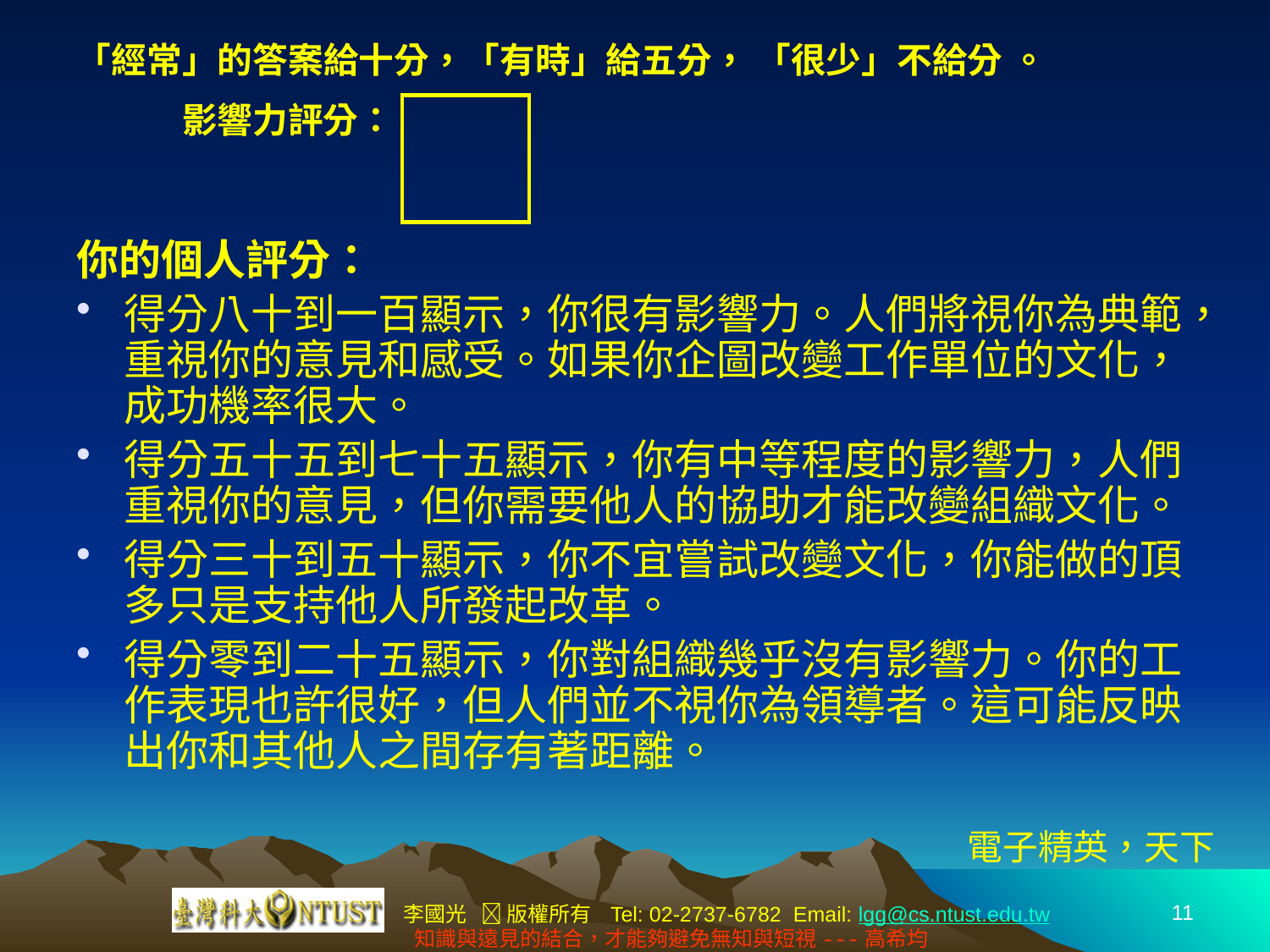

「經常」的答案給十分，「有時」給五分， 「很少」不給分 。
　　　影響力評分：

你的個人評分：
得分八十到一百顯示，你很有影響力。人們將視你為典範，重視你的意見和感受。如果你企圖改變工作單位的文化，成功機率很大。
得分五十五到七十五顯示，你有中等程度的影響力，人們重視你的意見，但你需要他人的協助才能改變組織文化。
得分三十到五十顯示，你不宜嘗試改變文化，你能做的頂多只是支持他人所發起改革。
得分零到二十五顯示，你對組織幾乎沒有影響力。你的工作表現也許很好，但人們並不視你為領導者。這可能反映出你和其他人之間存有著距離。

電子精英，天下
11